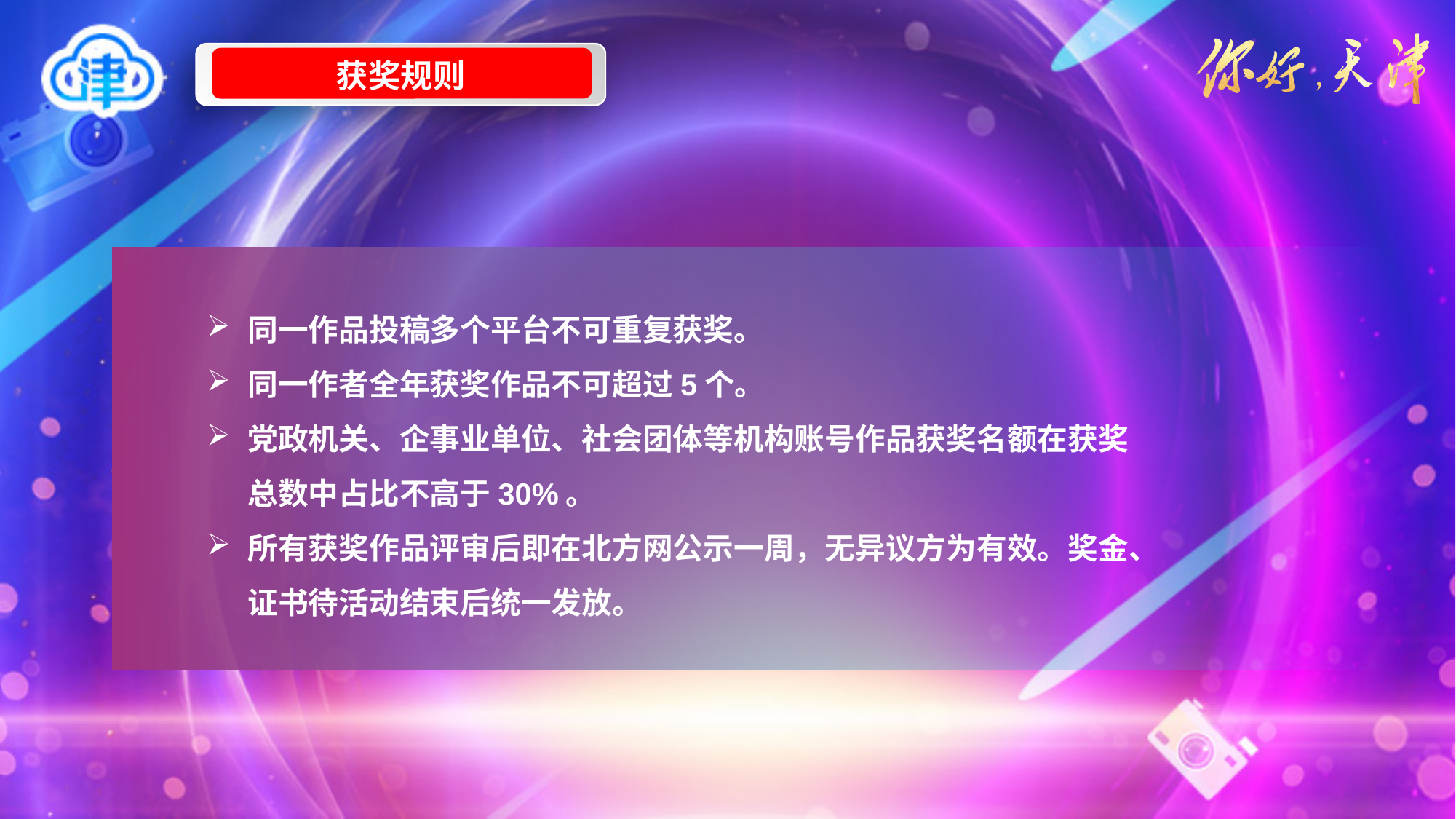

获奖规则

同一作品投稿多个平台不可重复获奖。
同一作者全年获奖作品不可超过5个。
党政机关、企事业单位、社会团体等机构账号作品获奖名额在获奖总数中占比不高于30%。
所有获奖作品评审后即在北方网公示一周，无异议方为有效。奖金、证书待活动结束后统一发放。